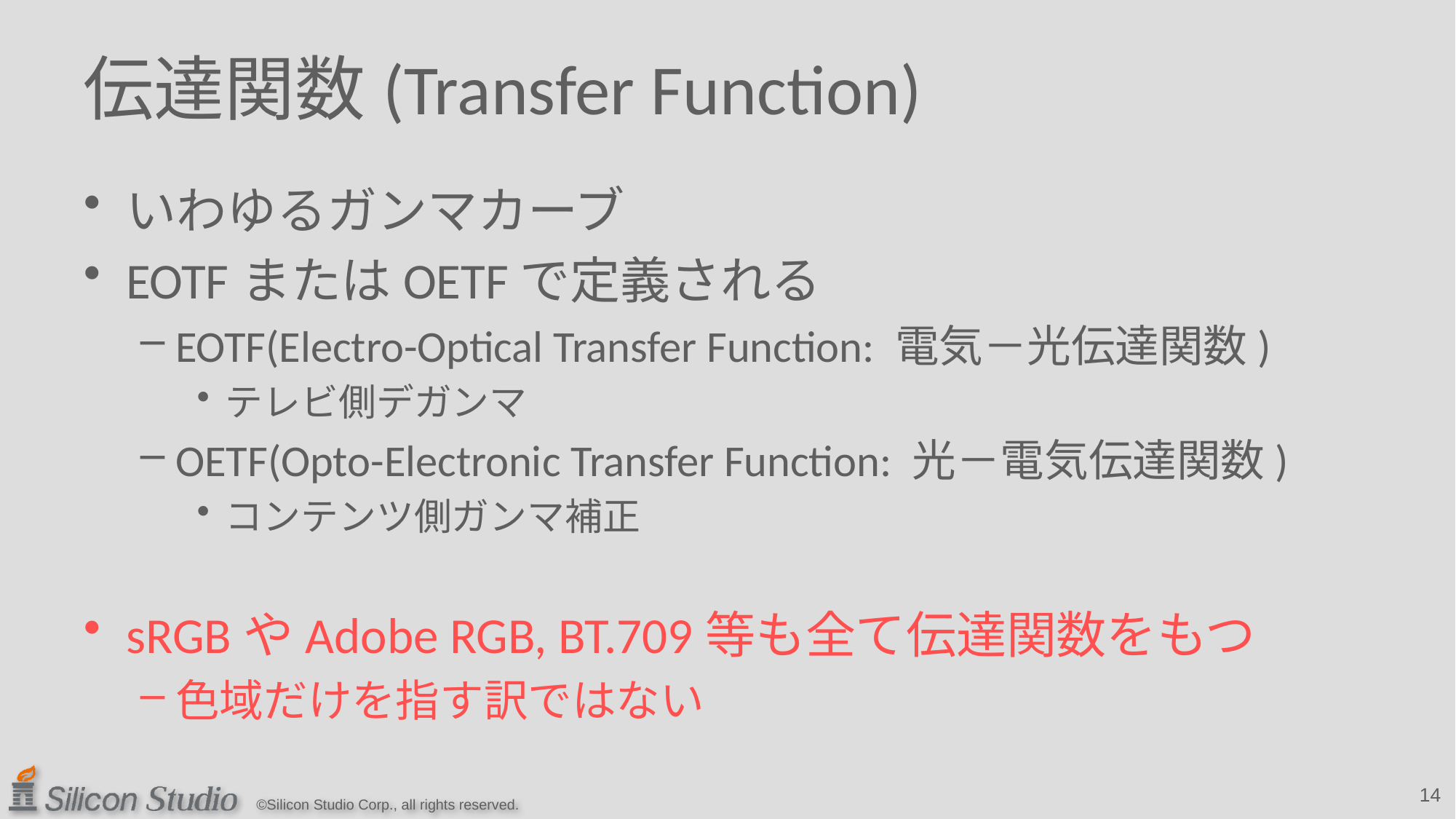

# 伝達関数(Transfer Function)
いわゆるガンマカーブ
EOTFまたはOETFで定義される
EOTF(Electro-Optical Transfer Function: 電気－光伝達関数)
テレビ側デガンマ
OETF(Opto-Electronic Transfer Function: 光－電気伝達関数)
コンテンツ側ガンマ補正

sRGBやAdobe RGB, BT.709等も全て伝達関数をもつ
色域だけを指す訳ではない
14